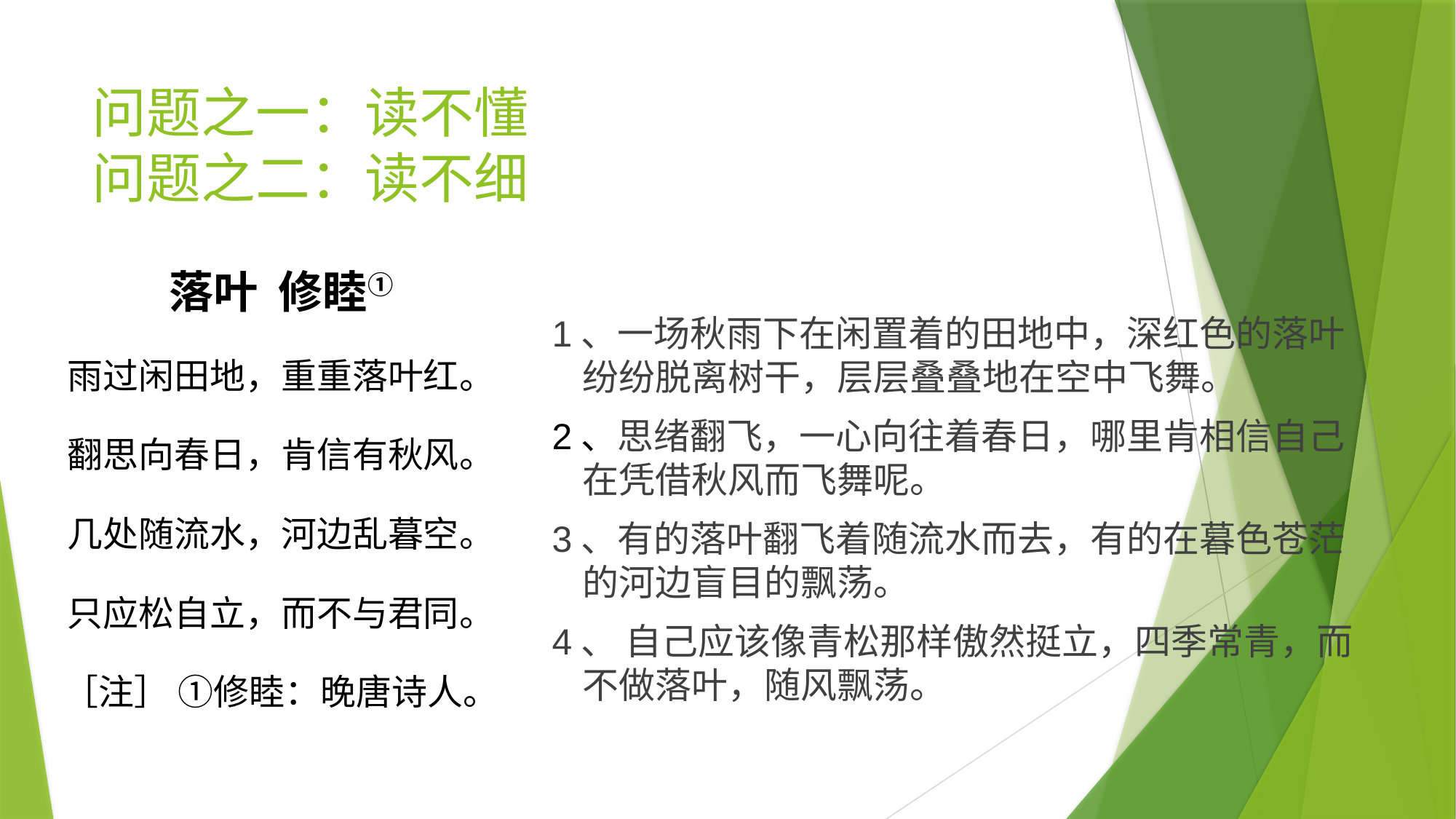

# 问题之一：读不懂 问题之二：读不细
落叶  修睦①
雨过闲田地，重重落叶红。
翻思向春日，肯信有秋风。
几处随流水，河边乱暮空。
只应松自立，而不与君同。
［注］ ①修睦：晚唐诗人。

 1、一场秋雨下在闲置着的田地中，深红色的落叶纷纷脱离树干，层层叠叠地在空中飞舞。
 2、思绪翻飞，一心向往着春日，哪里肯相信自己在凭借秋风而飞舞呢。
 3、有的落叶翻飞着随流水而去，有的在暮色苍茫的河边盲目的飘荡。
 4、 自己应该像青松那样傲然挺立，四季常青，而不做落叶，随风飘荡。